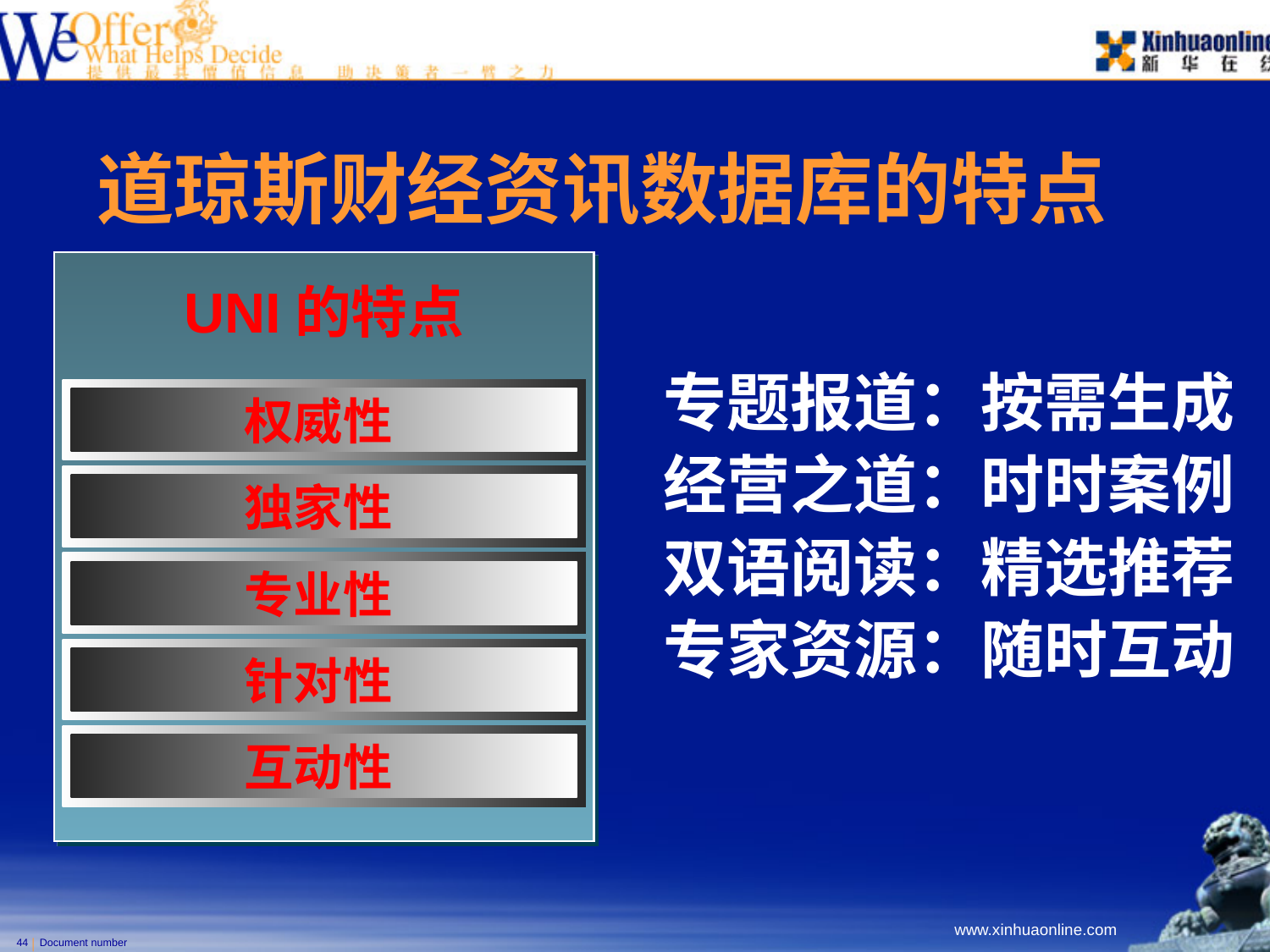

道琼斯财经资讯数据库的特点

UNI的特点
专题报道：按需生成
经营之道：时时案例
双语阅读：精选推荐
专家资源：随时互动

权威性

独家性

专业性

针对性

互动性
Document number
44